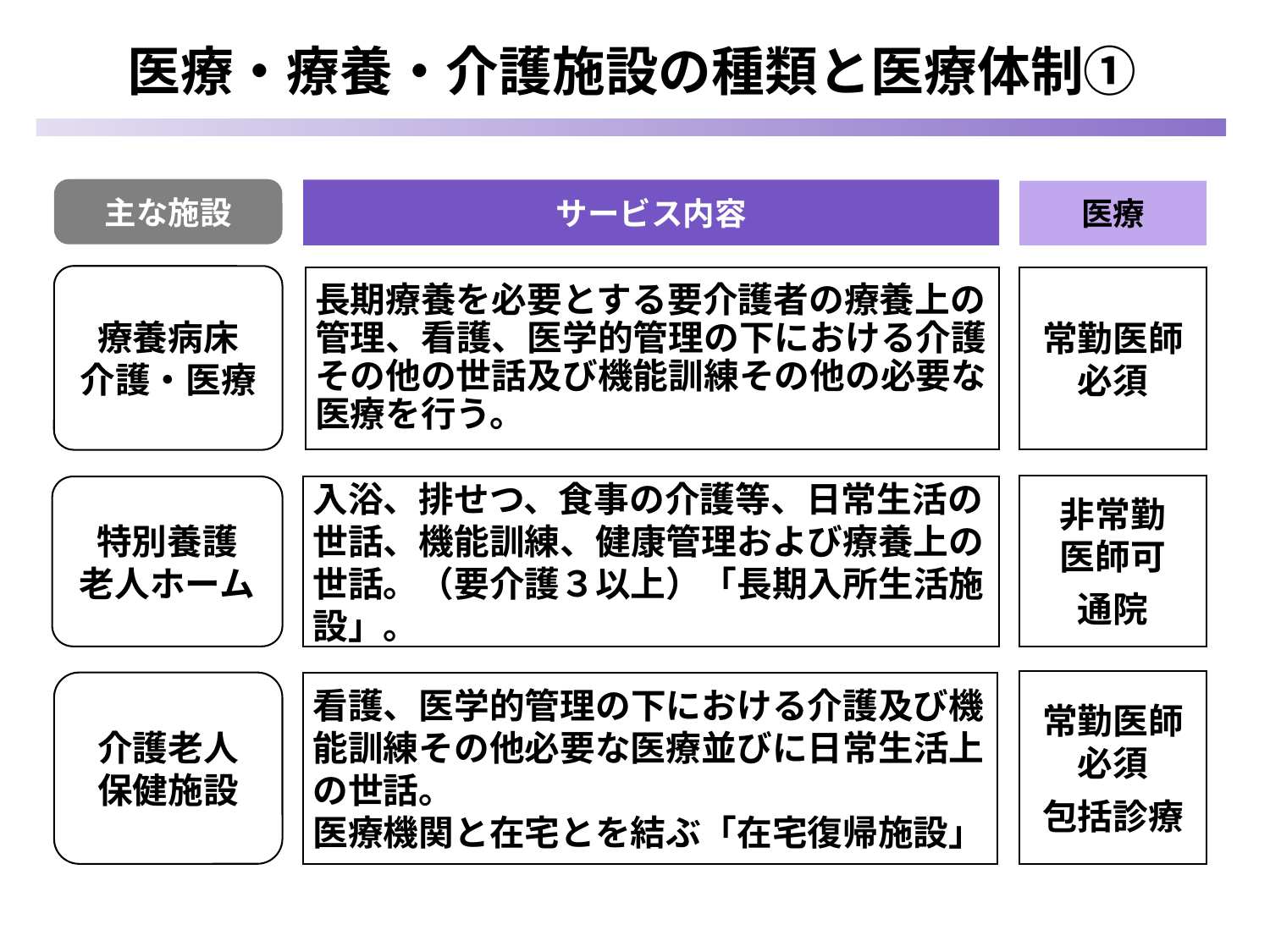

医療・療養・介護施設の種類と医療体制①

主な施設
サービス内容
医療
療養病床
介護・医療
常勤医師必須
長期療養を必要とする要介護者の療養上の管理、看護、医学的管理の下における介護その他の世話及び機能訓練その他の必要な医療を行う。
非常勤
医師可
通院
特別養護
老人ホーム
入浴、排せつ、食事の介護等、日常生活の世話、機能訓練、健康管理および療養上の世話。（要介護３以上）「長期入所生活施設」。話
常勤医師必須
包括診療
介護老人
保健施設
看護、医学的管理の下における介護及び機能訓練その他必要な医療並びに日常生活上の世話。
医療機関と在宅とを結ぶ「在宅復帰施設」